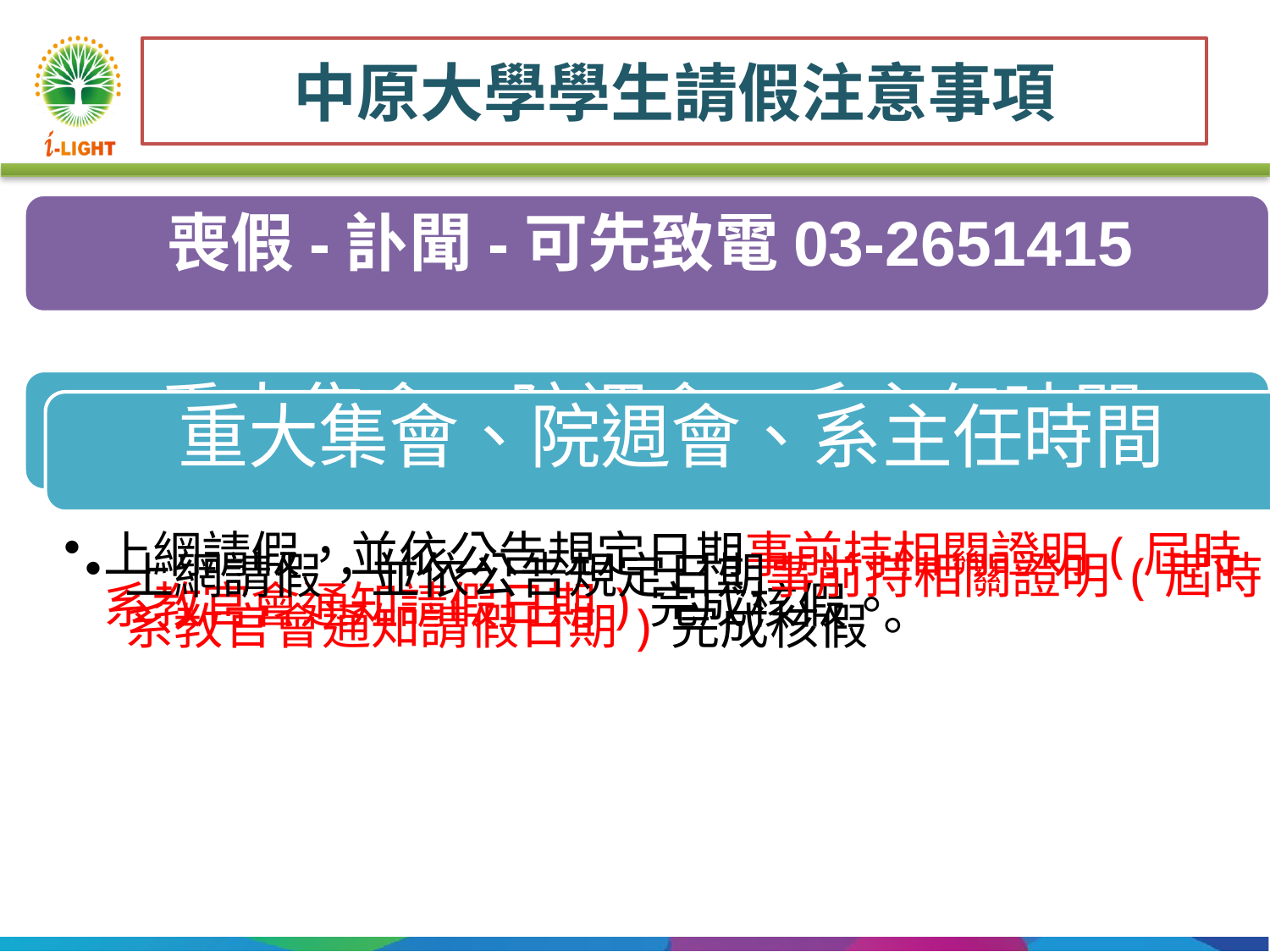

# 中原大學學生請假注意事項
喪假-訃聞-可先致電03-2651415

重大集會、院週會、系主任時間
上網請假，並依公告規定日期事前持相關證明(屆時系教官會通知請假日期)完成核假。
重大集會、院週會、系主任時間
上網請假，並依公告規定日期事前持相關證明(屆時系教官會通知請假日期)完成核假。